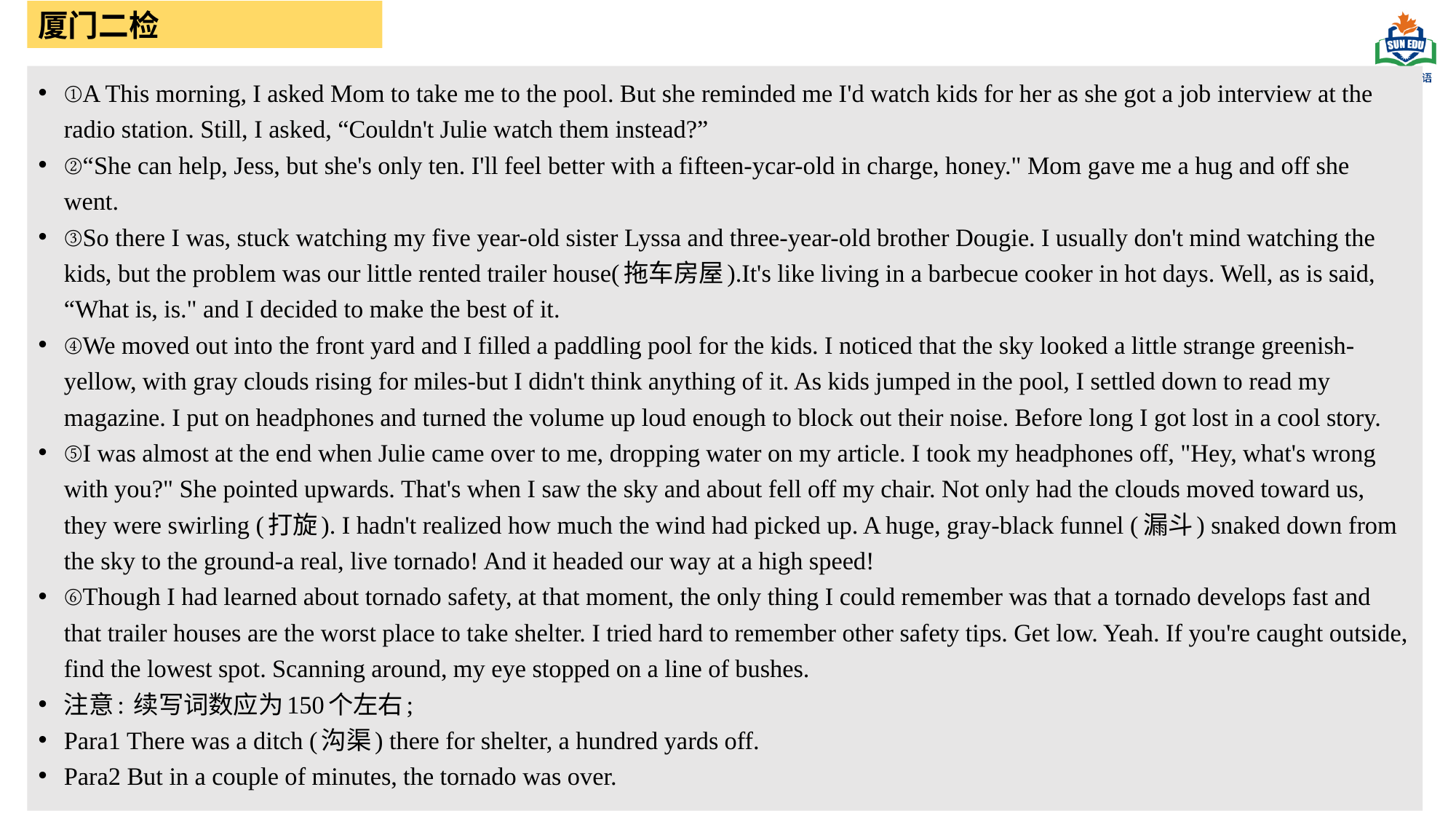

厦门二检
①A This morning, I asked Mom to take me to the pool. But she reminded me I'd watch kids for her as she got a job interview at the radio station. Still, I asked, “Couldn't Julie watch them instead?”
②“She can help, Jess, but she's only ten. I'll feel better with a fifteen-ycar-old in charge, honey." Mom gave me a hug and off she went.
③So there I was, stuck watching my five year-old sister Lyssa and three-year-old brother Dougie. I usually don't mind watching the kids, but the problem was our little rented trailer house(拖车房屋).It's like living in a barbecue cooker in hot days. Well, as is said, “What is, is." and I decided to make the best of it.
④We moved out into the front yard and I filled a paddling pool for the kids. I noticed that the sky looked a little strange greenish-yellow, with gray clouds rising for miles-but I didn't think anything of it. As kids jumped in the pool, I settled down to read my magazine. I put on headphones and turned the volume up loud enough to block out their noise. Before long I got lost in a cool story.
⑤I was almost at the end when Julie came over to me, dropping water on my article. I took my headphones off, "Hey, what's wrong with you?" She pointed upwards. That's when I saw the sky and about fell off my chair. Not only had the clouds moved toward us, they were swirling (打旋). I hadn't realized how much the wind had picked up. A huge, gray-black funnel (漏斗) snaked down from the sky to the ground-a real, live tornado! And it headed our way at a high speed!
⑥Though I had learned about tornado safety, at that moment, the only thing I could remember was that a tornado develops fast and that trailer houses are the worst place to take shelter. I tried hard to remember other safety tips. Get low. Yeah. If you're caught outside, find the lowest spot. Scanning around, my eye stopped on a line of bushes.
注意: 续写词数应为150个左右;
Para1 There was a ditch (沟渠) there for shelter, a hundred yards off.
Para2 But in a couple of minutes, the tornado was over.